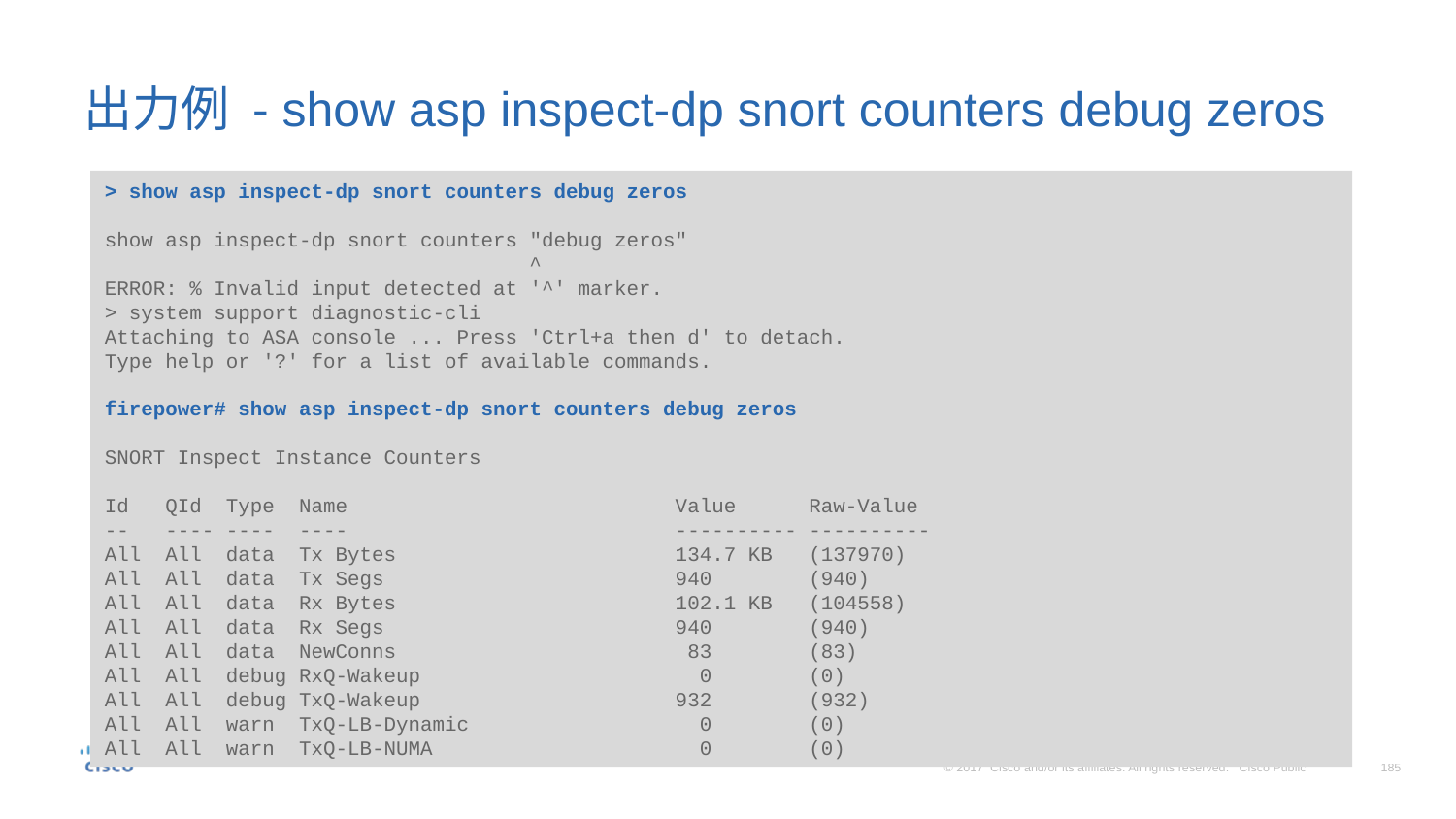

# 出力例 - show asp inspect-dp snort counters debug zeros
> show asp inspect-dp snort counters debug zeros

show asp inspect-dp snort counters "debug zeros"
                                   ^
ERROR: % Invalid input detected at '^' marker.
> system support diagnostic-cli
Attaching to ASA console ... Press 'Ctrl+a then d' to detach.
Type help or '?' for a list of available commands.

firepower# show asp inspect-dp snort counters debug zeros

SNORT Inspect Instance Counters

Id   QId  Type  Name                           Value      Raw-Value
--   ---- ----  ----                           ---------- ----------
All  All  data  Tx Bytes                       134.7 KB   (137970)
All  All  data  Tx Segs                        940        (940)
All  All  data  Rx Bytes                       102.1 KB   (104558)
All  All  data  Rx Segs                        940        (940)
All  All  data  NewConns                        83        (83)
All  All  debug RxQ-Wakeup                       0        (0)
All  All  debug TxQ-Wakeup                     932        (932)
All  All  warn  TxQ-LB-Dynamic                   0        (0)
All  All  warn  TxQ-LB-NUMA                      0        (0)